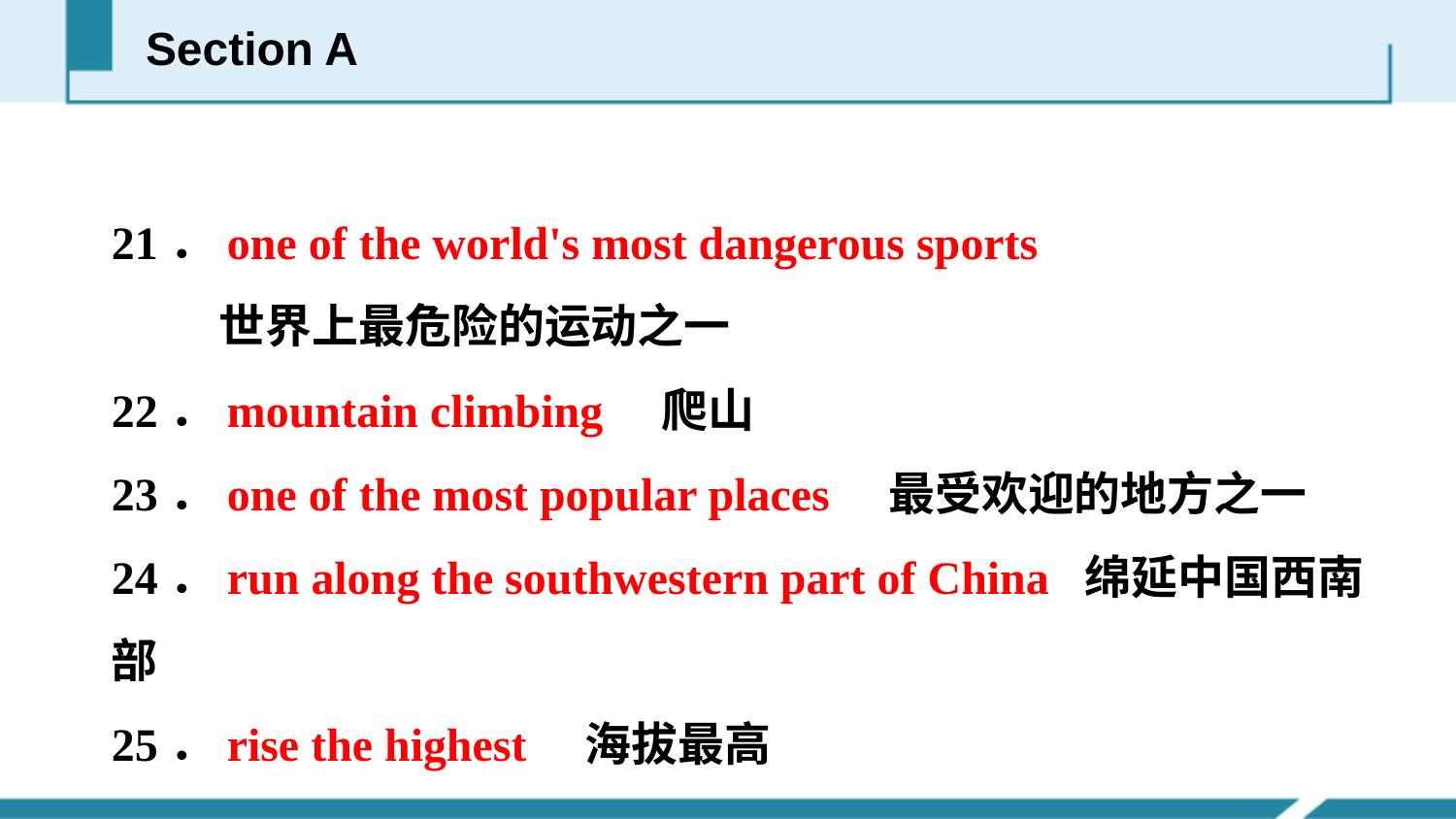

Section A
21．one of the world's most dangerous sports
         世界上最危险的运动之一
22．mountain climbing　爬山
23．one of the most popular places    最受欢迎的地方之一
24．run along the southwestern part of China  绵延中国西南部
25．rise the highest　海拔最高